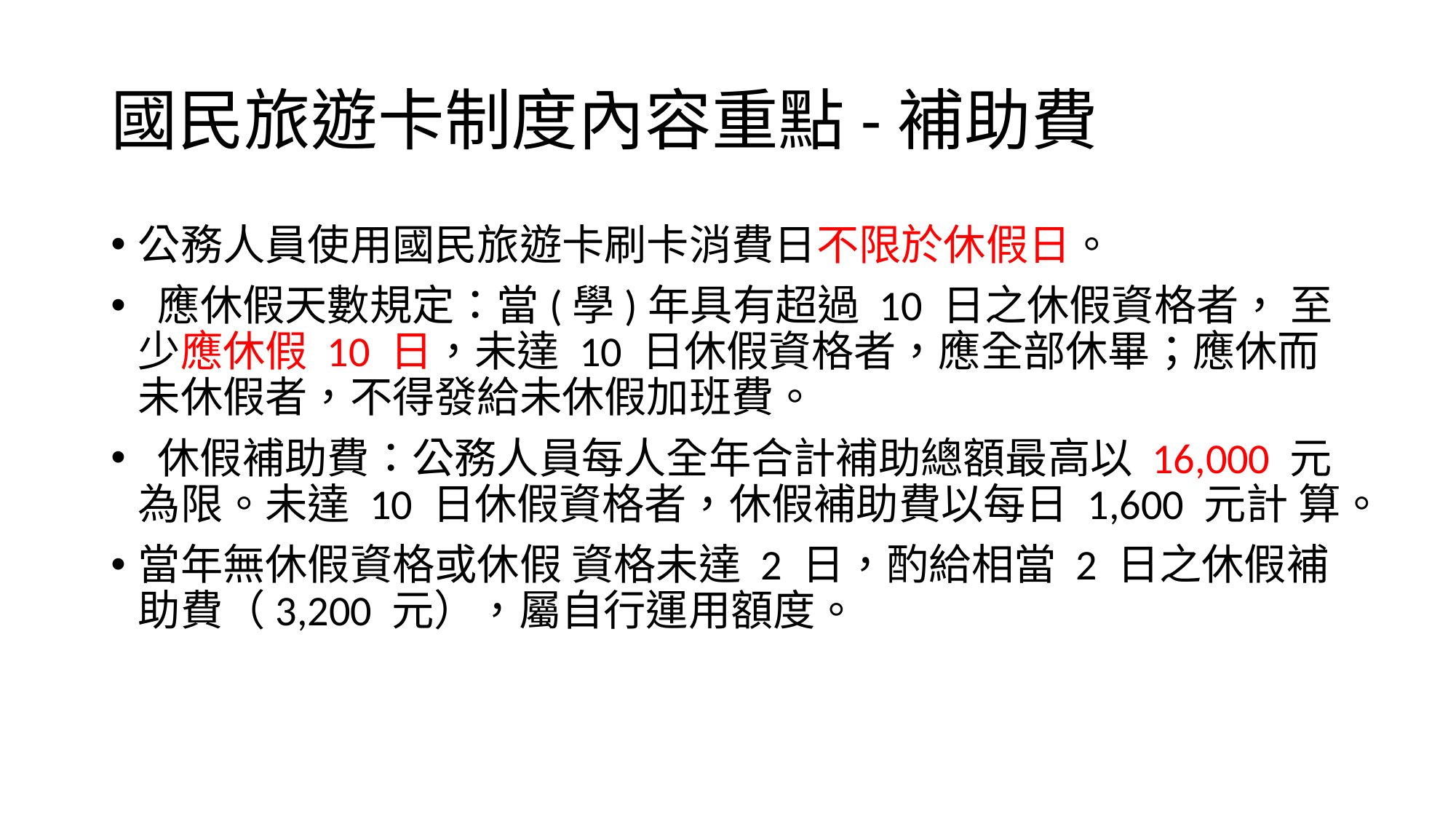

# 國民旅遊卡制度內容重點-補助費
公務人員使用國民旅遊卡刷卡消費日不限於休假日。
 應休假天數規定：當(學)年具有超過 10 日之休假資格者， 至少應休假 10 日，未達 10 日休假資格者，應全部休畢；應休而未休假者，不得發給未休假加班費。
 休假補助費：公務人員每人全年合計補助總額最高以 16,000 元 為限。未達 10 日休假資格者，休假補助費以每日 1,600 元計 算。
當年無休假資格或休假 資格未達 2 日，酌給相當 2 日之休假補助費（3,200 元），屬自行運用額度。